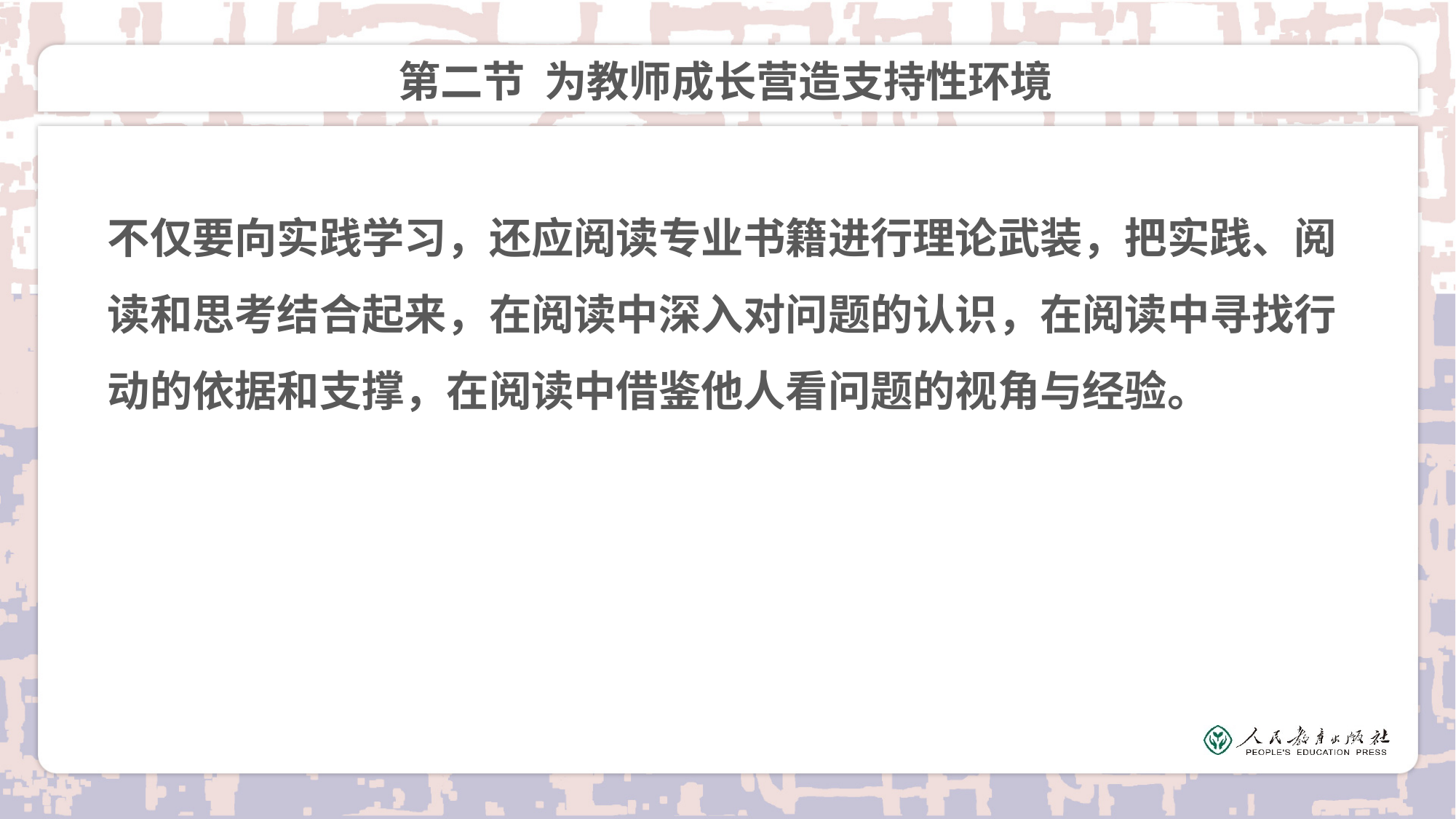

# 第二节  为教师成长营造支持性环境
不仅要向实践学习，还应阅读专业书籍进行理论武装，把实践、阅读和思考结合起来，在阅读中深入对问题的认识，在阅读中寻找行动的依据和支撑，在阅读中借鉴他人看问题的视角与经验。